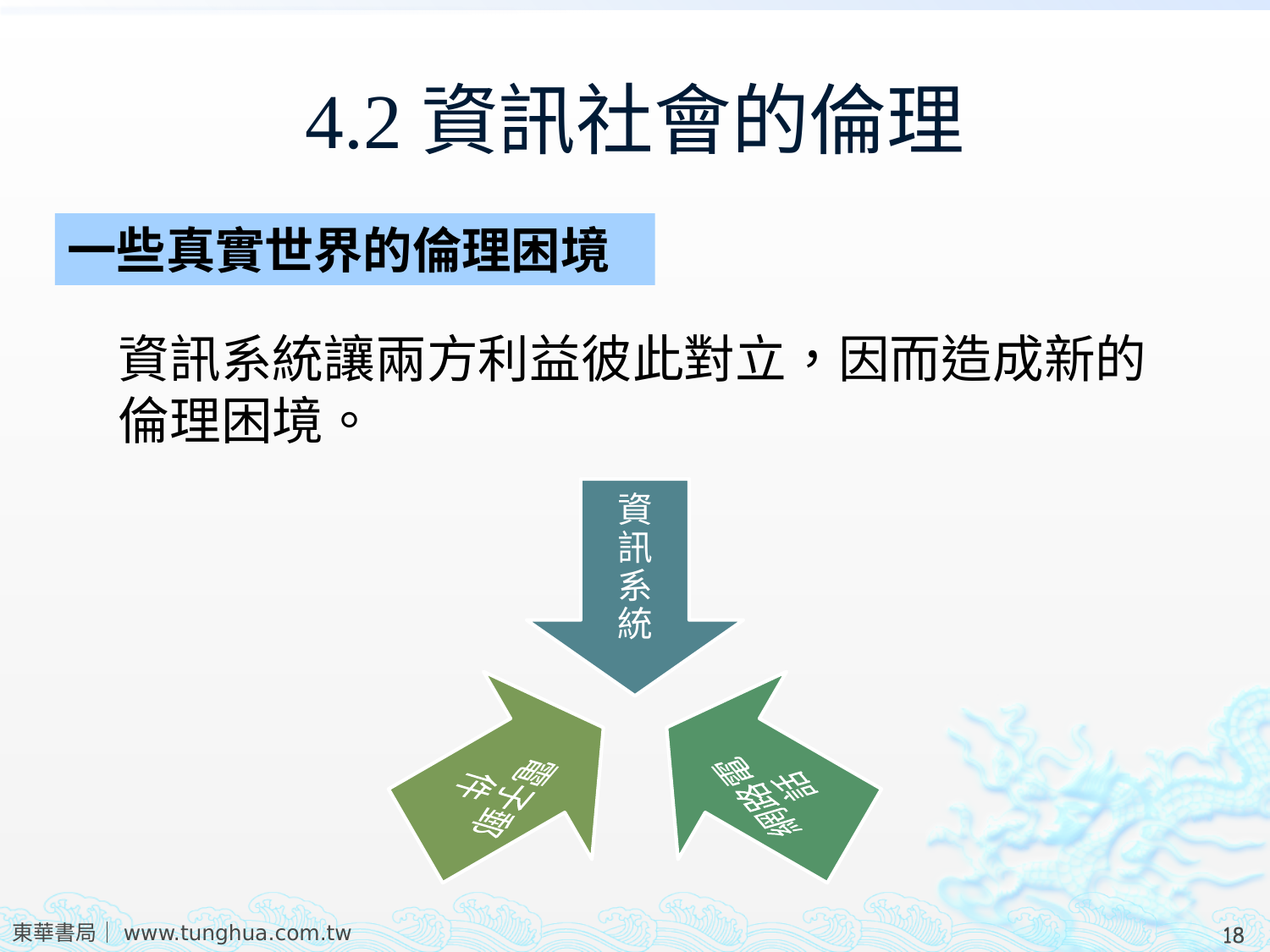

# 4.2資訊社會的倫理
一些真實世界的倫理困境

	資訊系統讓兩方利益彼此對立，因而造成新的倫理困境。
資訊系統
網路電話
電子郵件